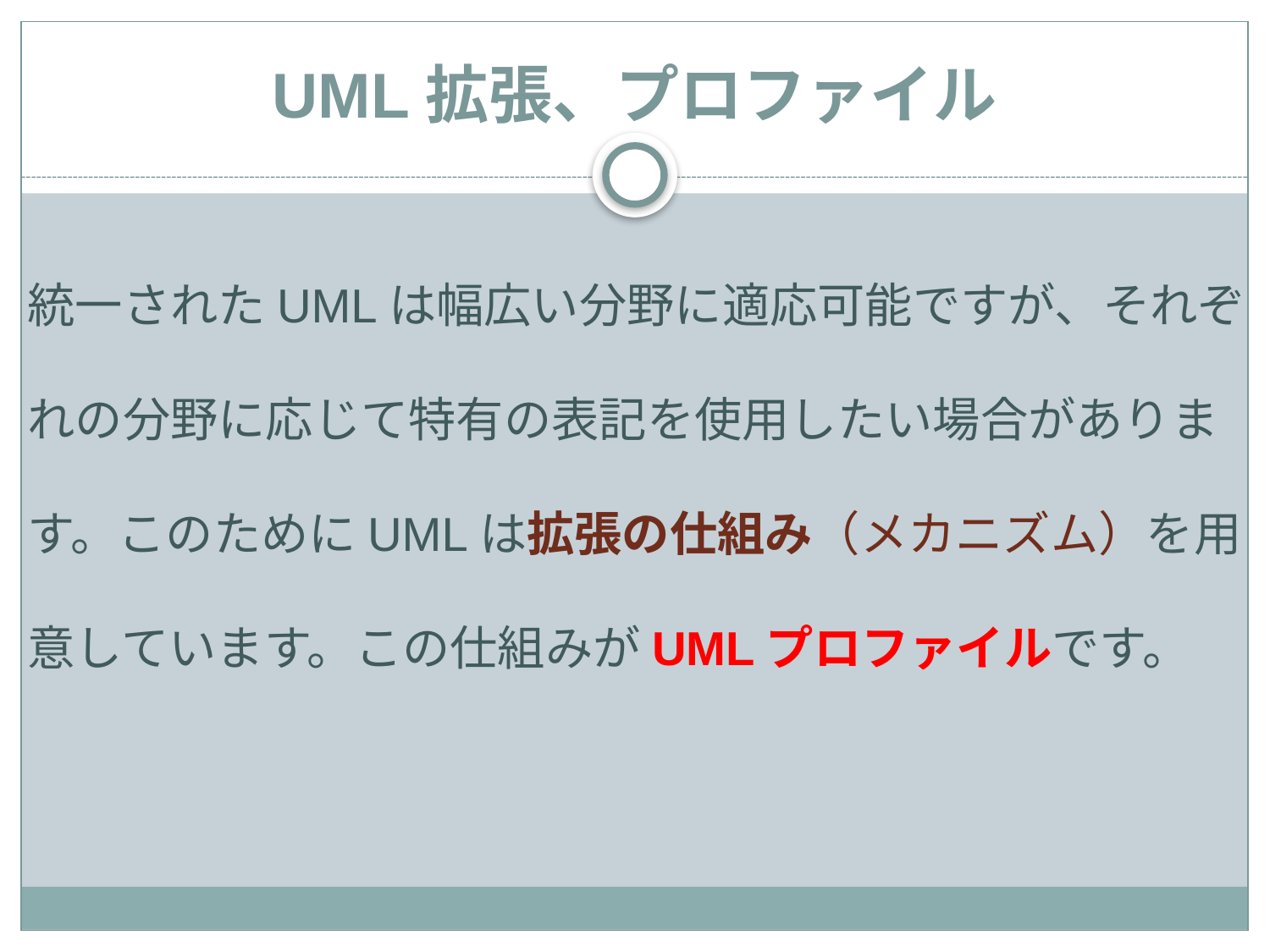

# UML拡張、プロファイル
統一されたUMLは幅広い分野に適応可能ですが、それぞれの分野に応じて特有の表記を使用したい場合があります。このためにUMLは拡張の仕組み（メカニズム）を用意しています。この仕組みがUMLプロファイルです。